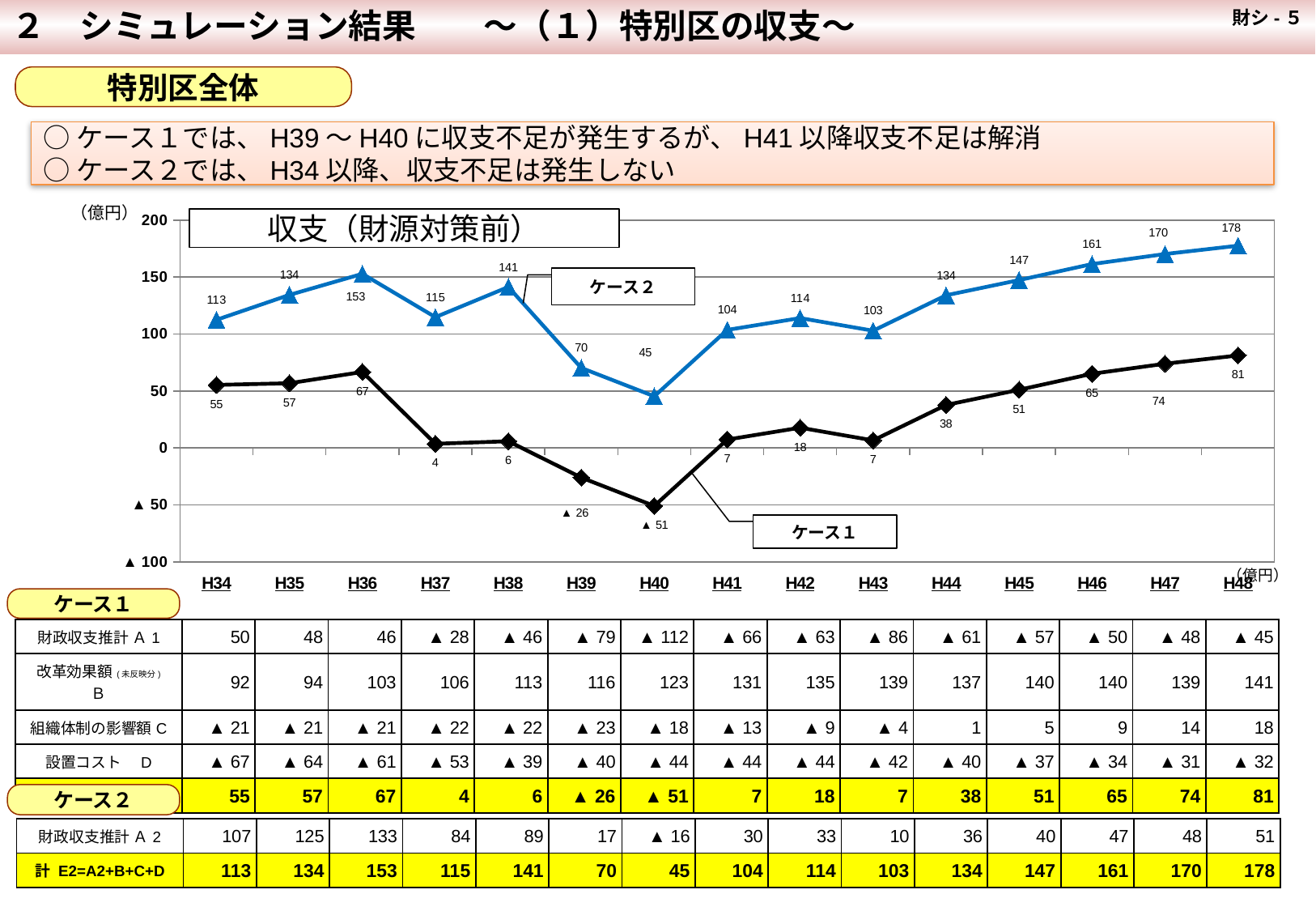

２　シミュレーション結果　　～（１）特別区の収支～
 財シ-５
特別区全体
○ケース１では、H39～H40に収支不足が発生するが、H41以降収支不足は解消
○ケース２では、H34以降、収支不足は発生しない

### Chart

| Category | 計 E=A'+B+C+D | 計 E=A+B+C+D |
|---|---|---|
| H34 | 112.53999999999996 | 55.37999999999997 |
| H35 | 134.39399999999995 | 56.873999999999974 |
| H36 | 152.91799999999992 | 66.78799999999997 |
| H37 | 114.86199999999997 | 3.6819999999999675 |
| H38 | 141.36599999999996 | 5.905999999999977 |
| H39 | 70.30999999999997 | -26.00000000000002 |
| H40 | 45.40643396036929 | -50.90356603963073 |
| H41 | 103.66738755648271 | 7.357387556482727 |
| H42 | 114.06927498052974 | 17.75927498052974 |
| H43 | 102.95316750263154 | 6.643167502631523 |
| H44 | 134.0710814813084 | 37.761081481308395 |
| H45 | 147.41783122402217 | 51.107831224022185 |
| H46 | 161.46747319386577 | 65.15747319386581 |
| H47 | 170.2827178759344 | 73.9727178759344 |
| H48 | 177.58222714224675 | 81.2722271422468 |
（億円）
収支（財源対策前）
ケース２
ケース１
（億円）
ケース１
| 財政収支推計 Ａ1 | 50 | 48 | 46 | ▲ 28 | ▲ 46 | ▲ 79 | ▲ 112 | ▲ 66 | ▲ 63 | ▲ 86 | ▲ 61 | ▲ 57 | ▲ 50 | ▲ 48 | ▲ 45 |
| --- | --- | --- | --- | --- | --- | --- | --- | --- | --- | --- | --- | --- | --- | --- | --- |
| 改革効果額(未反映分) Ｂ | 92 | 94 | 103 | 106 | 113 | 116 | 123 | 131 | 135 | 139 | 137 | 140 | 140 | 139 | 141 |
| 組織体制の影響額C | ▲ 21 | ▲ 21 | ▲ 21 | ▲ 22 | ▲ 22 | ▲ 23 | ▲ 18 | ▲ 13 | ▲ 9 | ▲ 4 | 1 | 5 | 9 | 14 | 18 |
| 設置コスト　D | ▲ 67 | ▲ 64 | ▲ 61 | ▲ 53 | ▲ 39 | ▲ 40 | ▲ 44 | ▲ 44 | ▲ 44 | ▲ 42 | ▲ 40 | ▲ 37 | ▲ 34 | ▲ 31 | ▲ 32 |
| 計 E1=A1+B+C+D | 55 | 57 | 67 | 4 | 6 | ▲ 26 | ▲ 51 | 7 | 18 | 7 | 38 | 51 | 65 | 74 | 81 |
ケース２
| 財政収支推計 Ａ2 | 107 | 125 | 133 | 84 | 89 | 17 | ▲ 16 | 30 | 33 | 10 | 36 | 40 | 47 | 48 | 51 |
| --- | --- | --- | --- | --- | --- | --- | --- | --- | --- | --- | --- | --- | --- | --- | --- |
| 計 E2=A2+B+C+D | 113 | 134 | 153 | 115 | 141 | 70 | 45 | 104 | 114 | 103 | 134 | 147 | 161 | 170 | 178 |